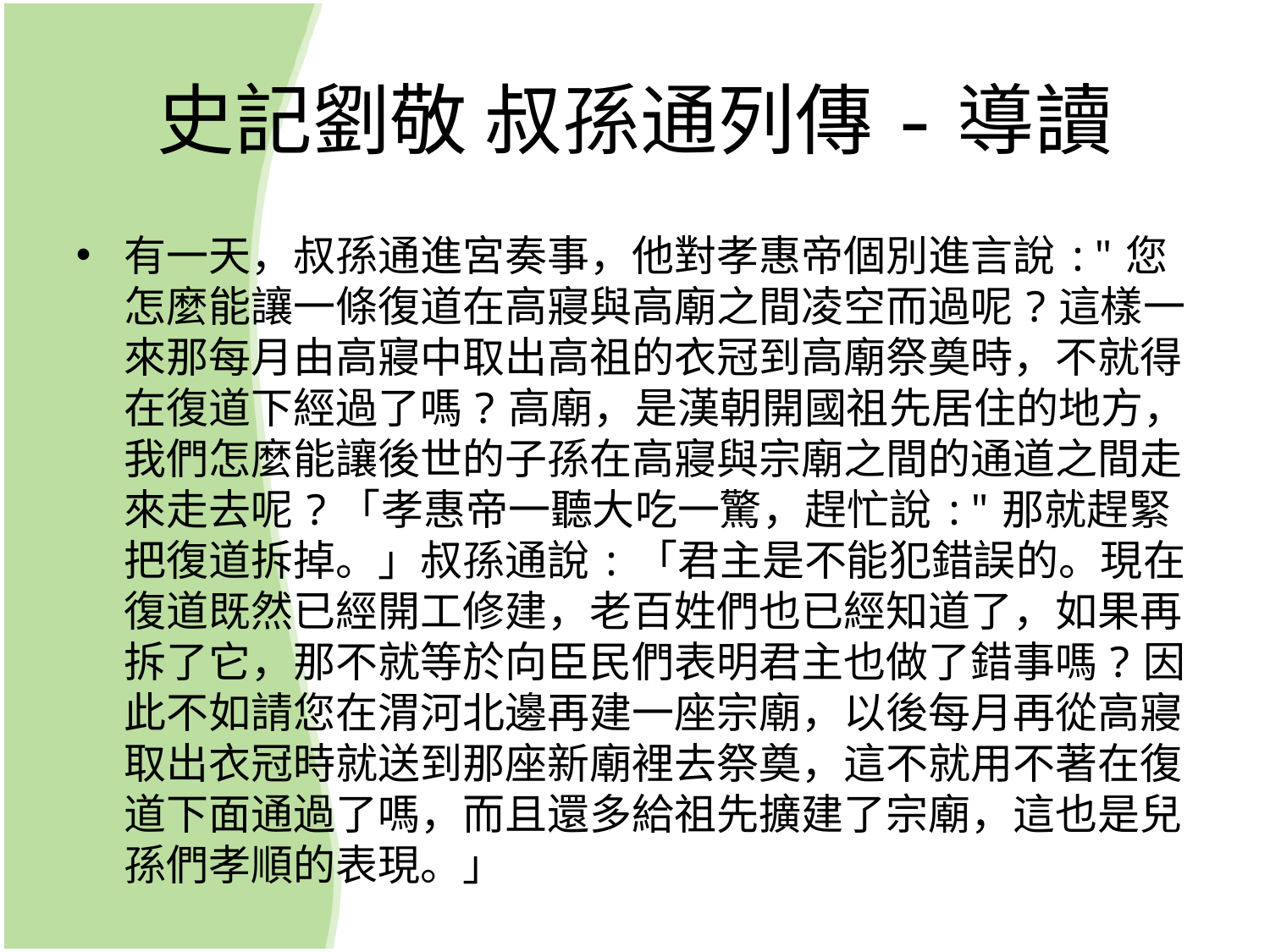

# 史記劉敬 叔孫通列傳-導讀
有一天，叔孫通進宮奏事，他對孝惠帝個別進言說:"您怎麼能讓一條復道在高寢與高廟之間凌空而過呢?這樣一來那每月由高寢中取出高祖的衣冠到高廟祭奠時，不就得在復道下經過了嗎?高廟，是漢朝開國祖先居住的地方，我們怎麼能讓後世的子孫在高寢與宗廟之間的通道之間走來走去呢?「孝惠帝一聽大吃一驚，趕忙說:"那就趕緊把復道拆掉。」叔孫通說:「君主是不能犯錯誤的。現在復道既然已經開工修建，老百姓們也已經知道了，如果再拆了它，那不就等於向臣民們表明君主也做了錯事嗎?因此不如請您在渭河北邊再建一座宗廟，以後每月再從高寢取出衣冠時就送到那座新廟裡去祭奠，這不就用不著在復道下面通過了嗎，而且還多給祖先擴建了宗廟，這也是兒孫們孝順的表現。」